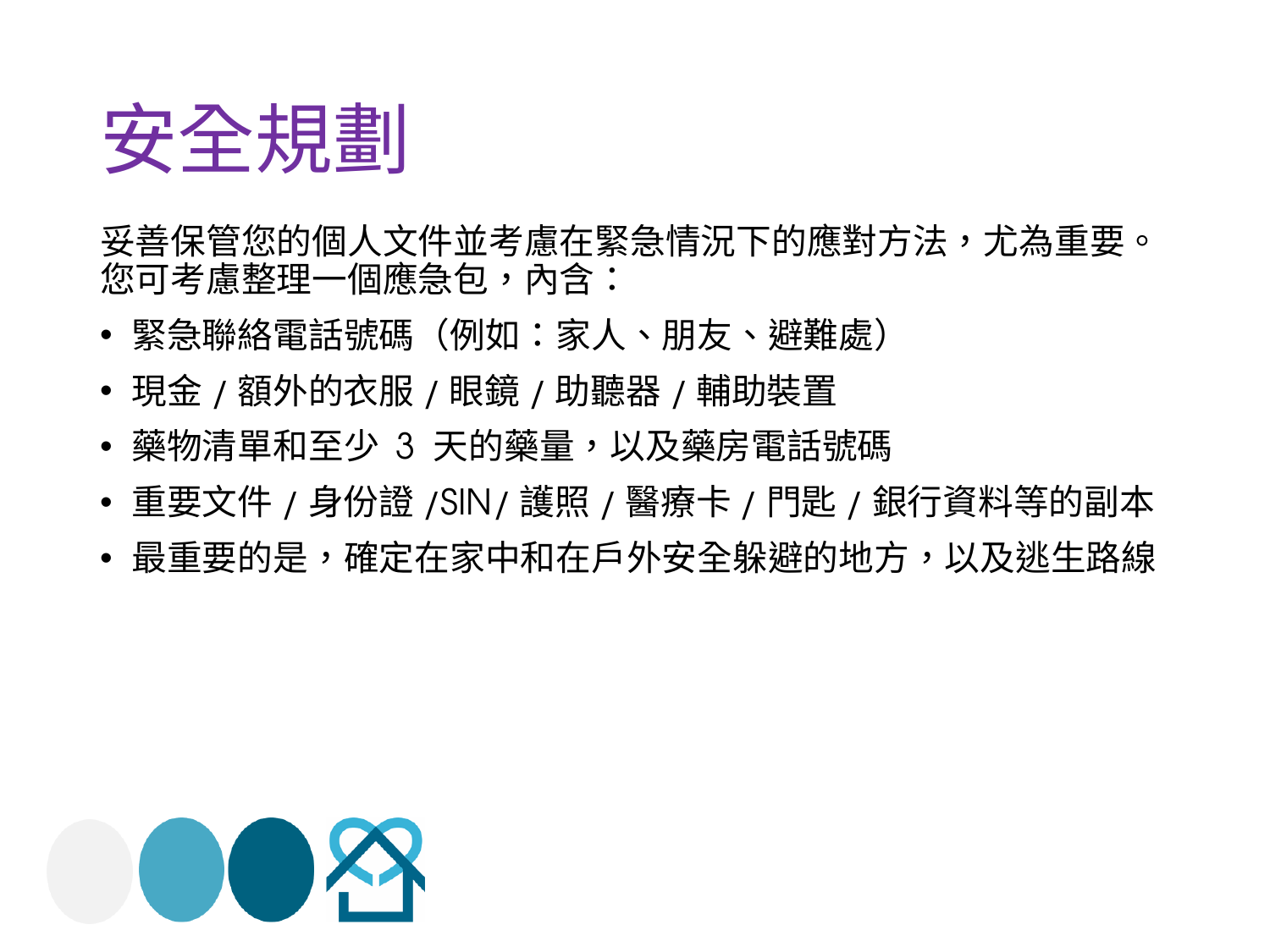

# 安全規劃
妥善保管您的個人文件並考慮在緊急情況下的應對方法，尤為重要。  您可考慮整理一個應急包，內含：
緊急聯絡電話號碼（例如：家人、朋友、避難處）
現金/額外的衣服/眼鏡/助聽器/輔助裝置
藥物清單和至少 3 天的藥量，以及藥房電話號碼
重要文件/身份證/SIN/護照/醫療卡/門匙/銀行資料等的副本
最重要的是，確定在家中和在戶外安全躲避的地方，以及逃生路線